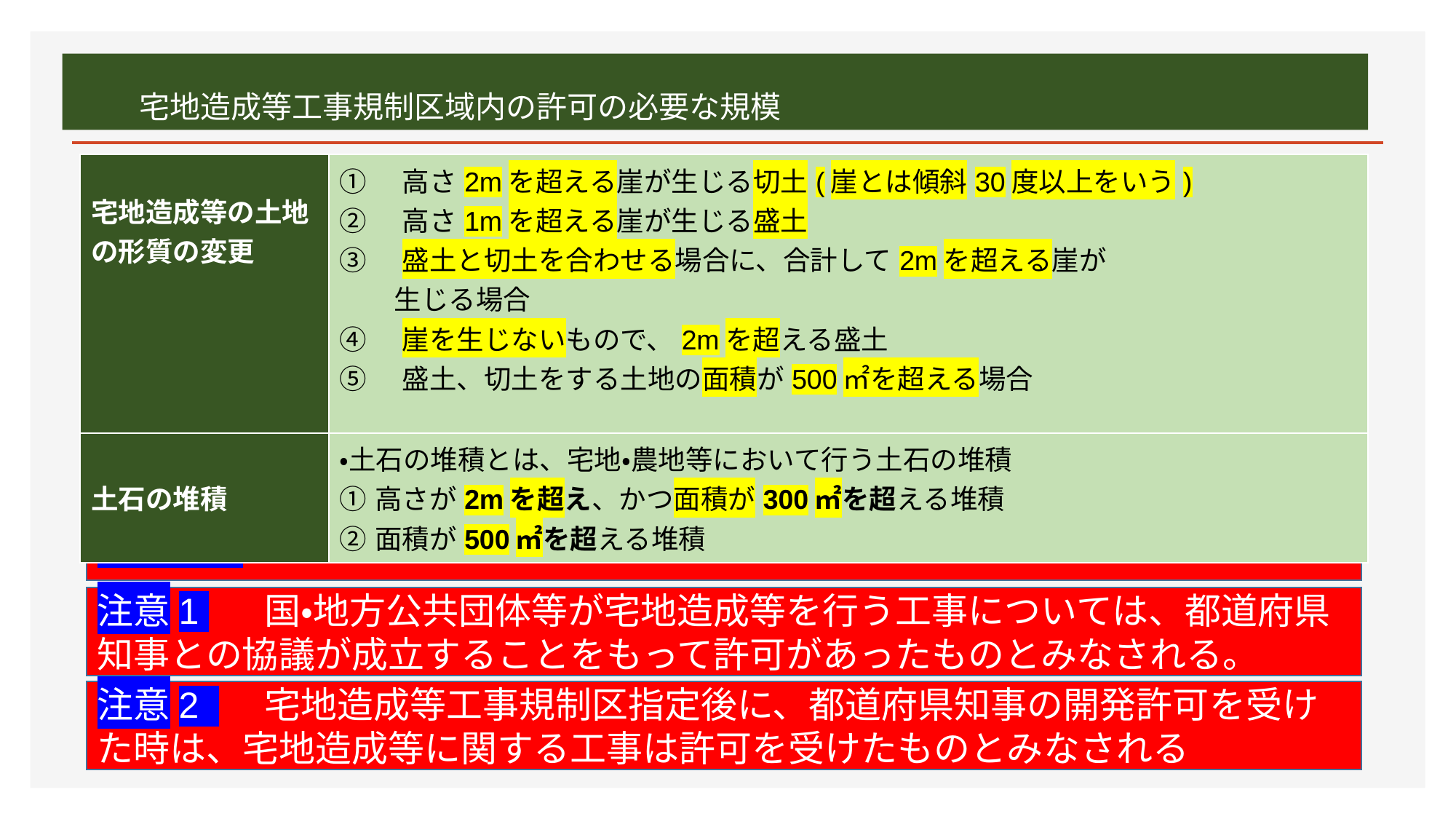

# 宅地造成等工事規制区域内の許可の必要な規模
| 宅地造成等の土地の形質の変更 | ①　高さ2mを超える崖が生じる切土(崖とは傾斜30度以上をいう) ②　高さ1mを超える崖が生じる盛土 ③　盛土と切土を合わせる場合に、合計して2mを超える崖が 　　生じる場合 ④　崖を生じないもので、2mを超える盛土 ⑤　盛土、切土をする土地の面積が500㎡を超える場合 |
| --- | --- |
| 土石の堆積 | ・土石の堆積とは、宅地・農地等において行う土石の堆積 ①高さが2mを超え、かつ面積が300㎡を超える堆積 ②面積が500㎡を超える堆積 |
| 宅地造成等の土地の形質の変更 | ①　高さ2mを超える崖が生じる切土(崖とは傾斜30度以上をいう) ②　高さ1mを超える崖が生じる盛土 ③　盛土と切土を合わせる場合に、合計して2mを超える崖が 　　生じる場合 ④　崖を生じないもので、2mを超える盛土 ⑤　盛土、切土をする土地の面積が500㎡を超える場合 |
| --- | --- |
| 土石の堆積 | ・土石の堆積とは、宅地・農地等において行う土石の堆積 ①高さが2mを超え、かつ面積が300㎡を超える堆積 ②面積が500㎡を超える堆積 |
ポイント  宅地造成等区域内でこれらのものを行う場合は知事の許可が必要
注意1  　国・地方公共団体等が宅地造成等を行う工事については、都道府県知事との協議が成立することをもって許可があったものとみなされる。
注意2  　宅地造成等工事規制区指定後に、都道府県知事の開発許可を受けた時は、宅地造成等に関する工事は許可を受けたものとみなされる